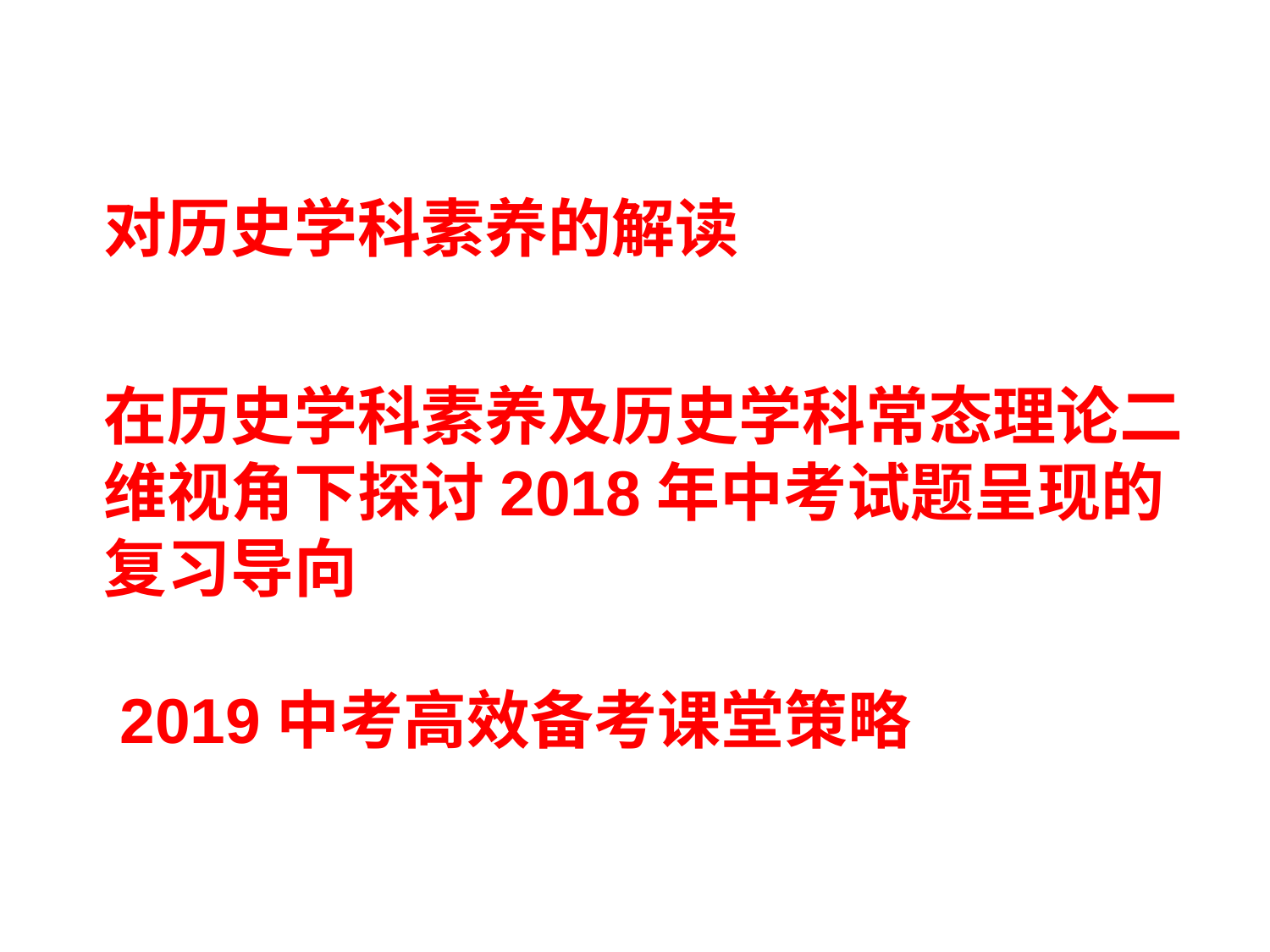

对历史学科素养的解读
在历史学科素养及历史学科常态理论二维视角下探讨2018年中考试题呈现的复习导向
2019中考高效备考课堂策略